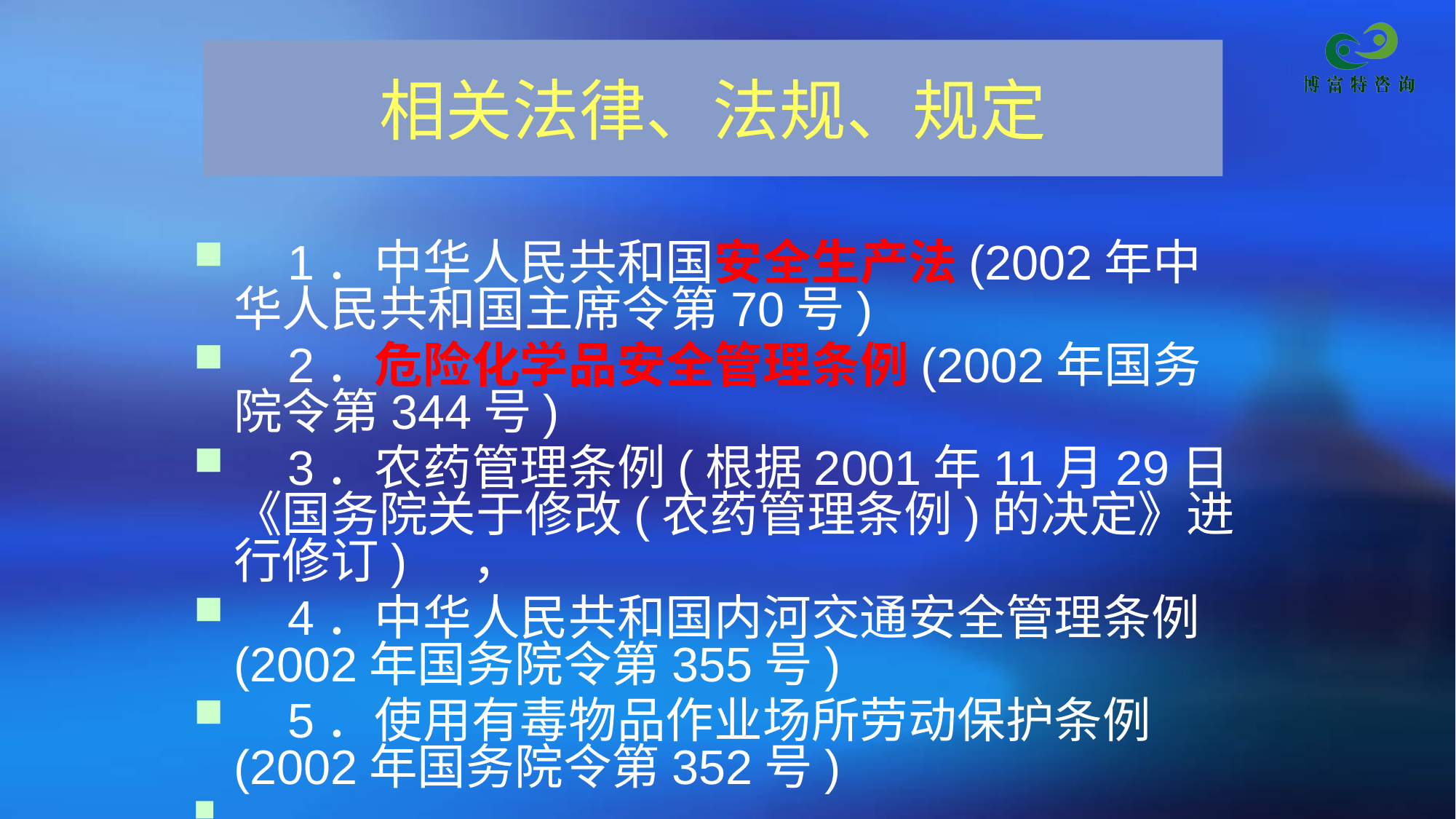

# 相关法律、法规、规定

    1．中华人民共和国安全生产法(2002年中华人民共和国主席令第70号)
    2．危险化学品安全管理条例(2002年国务院令第344号)
    3．农药管理条例(根据2001年11月29日《国务院关于修改(农药管理条例)的决定》进行修订)    ，
    4．中华人民共和国内河交通安全管理条例(2002年国务院令第355号)
    5．使用有毒物品作业场所劳动保护条例(2002年国务院令第352号)